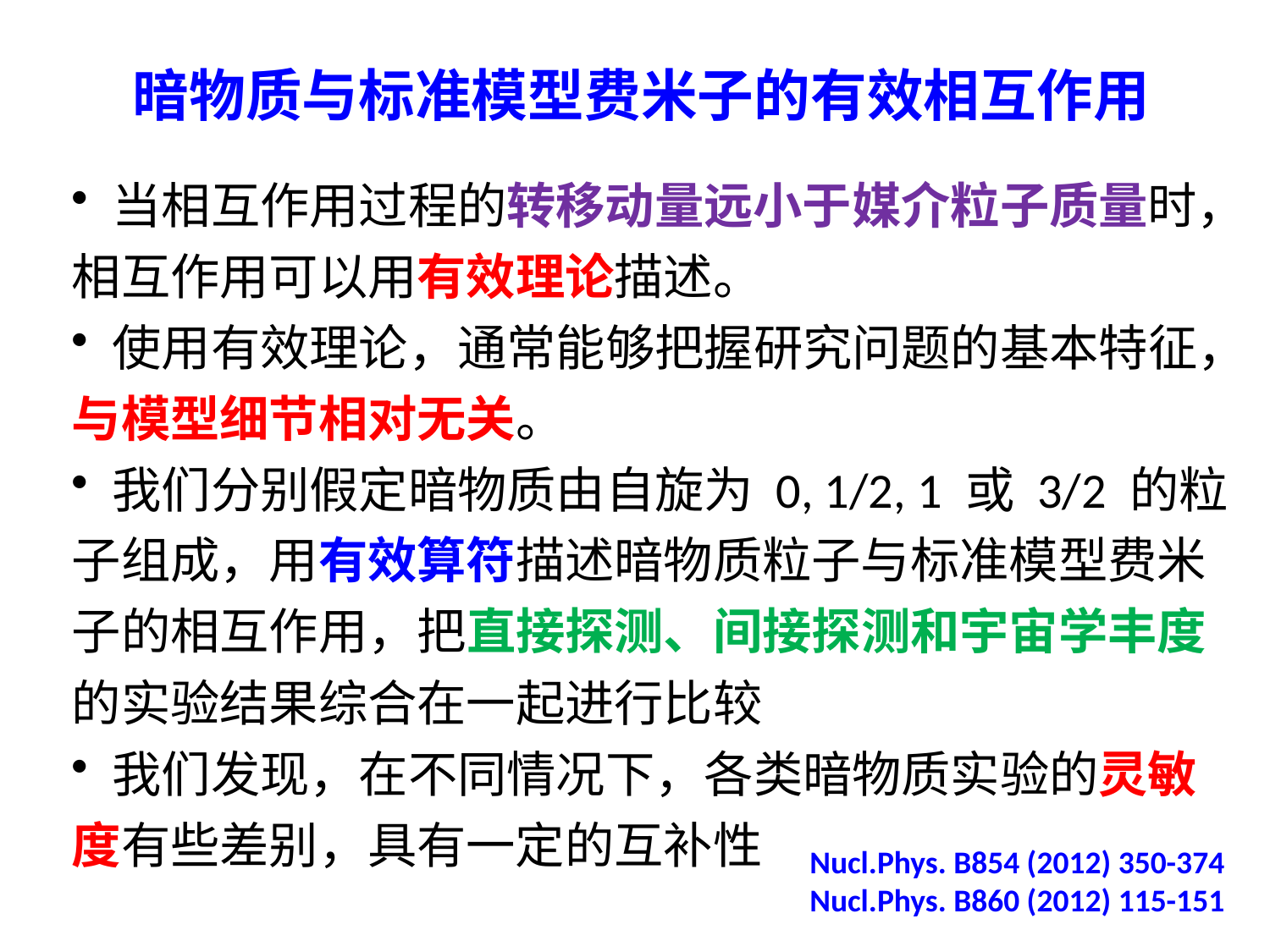

暗物质与标准模型费米子的有效相互作用
 当相互作用过程的转移动量远小于媒介粒子质量时，
相互作用可以用有效理论描述。
 使用有效理论，通常能够把握研究问题的基本特征，
与模型细节相对无关。
 我们分别假定暗物质由自旋为 0, 1/2, 1 或 3/2 的粒
子组成，用有效算符描述暗物质粒子与标准模型费米
子的相互作用，把直接探测、间接探测和宇宙学丰度
的实验结果综合在一起进行比较
 我们发现，在不同情况下，各类暗物质实验的灵敏
度有些差别，具有一定的互补性
Nucl.Phys. B854 (2012) 350-374
Nucl.Phys. B860 (2012) 115-151